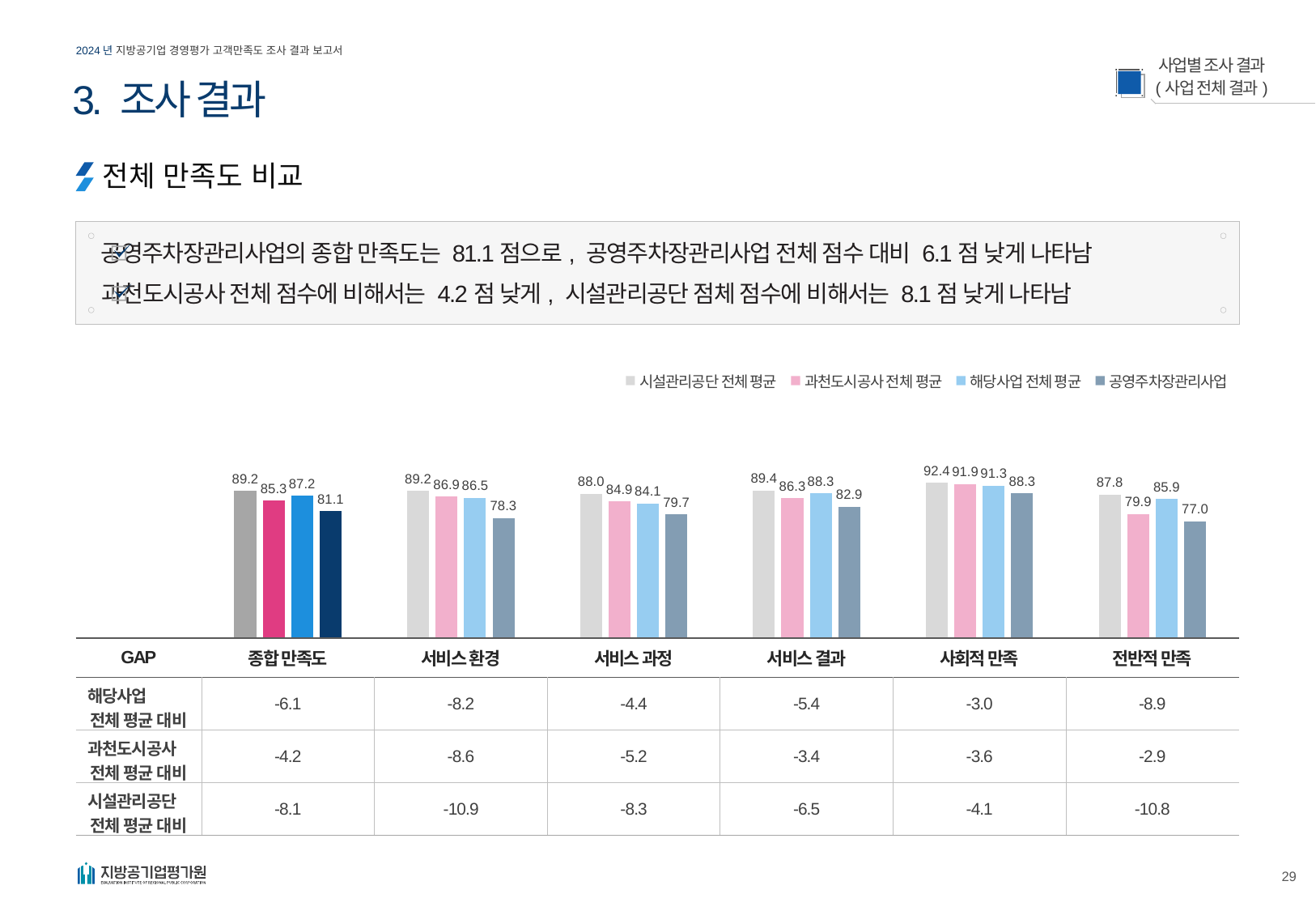

3. 조사 결과
전체 만족도 비교

공영주차장관리사업의 종합 만족도는 81.1점으로, 공영주차장관리사업 전체 점수 대비 6.1점 낮게 나타남

과천도시공사 전체 점수에 비해서는 4.2점 낮게, 시설관리공단 점체 점수에 비해서는 8.1점 낮게 나타남

### Chart

| Category | 시설관리공단 전체 평균 | 과천도시공사 전체 평균 | 해당사업 전체 평균 | 공영주차장관리사업 |
|---|---|---|---|---|
| 종합 만족도 | 89.2 | 85.3 | 87.2 | 81.1 |
| 서비스 환경 | 89.2 | 86.9 | 86.5 | 78.3 |
| 서비스 과정 | 88.0 | 84.9 | 84.1 | 79.7 |
| 서비스 결과 | 89.4 | 86.3 | 88.3 | 82.9 |
| 사회적 만족 | 92.4 | 91.9 | 91.3 | 88.3 |
| 전반적 만족 | 87.8 | 79.9 | 85.9 | 77.0 |
| GAP | 종합 만족도 | 서비스 환경 | 서비스 과정 | 서비스 결과 | 사회적 만족 | 전반적 만족 |
| --- | --- | --- | --- | --- | --- | --- |
| 해당사업 전체 평균 대비 | -6.1 | -8.2 | -4.4 | -5.4 | -3.0 | -8.9 |
| 과천도시공사 전체 평균 대비 | -4.2 | -8.6 | -5.2 | -3.4 | -3.6 | -2.9 |
| 시설관리공단 전체 평균 대비 | -8.1 | -10.9 | -8.3 | -6.5 | -4.1 | -10.8 |